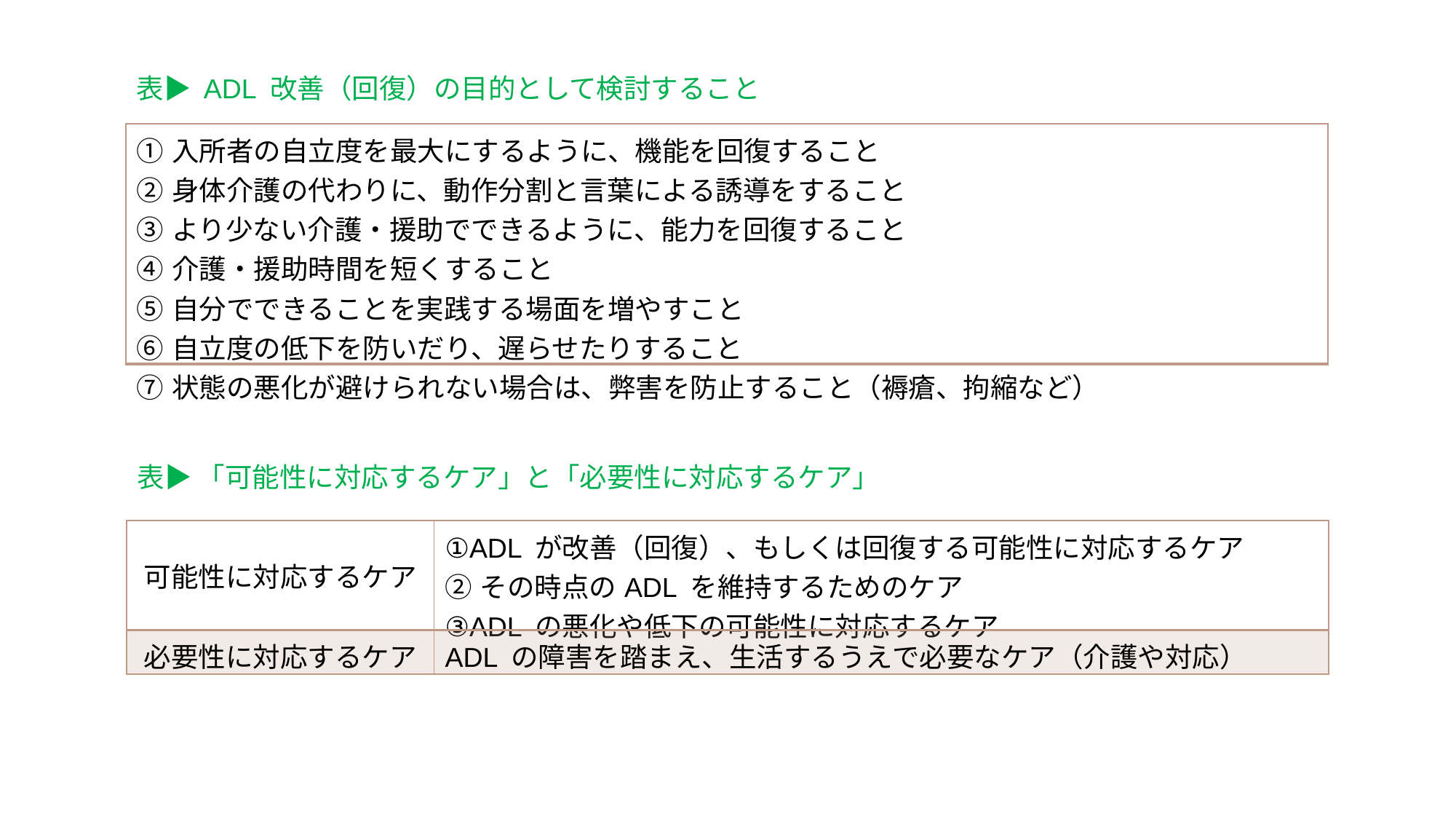

表▶ ADL 改善（回復）の目的として検討すること
| ①入所者の自立度を最大にするように、機能を回復すること ②身体介護の代わりに、動作分割と言葉による誘導をすること ③より少ない介護・援助でできるように、能力を回復すること ④介護・援助時間を短くすること ⑤自分でできることを実践する場面を増やすこと ⑥自立度の低下を防いだり、遅らせたりすること ⑦状態の悪化が避けられない場合は、弊害を防止すること（褥瘡、拘縮など） |
| --- |
表▶ 「可能性に対応するケア」と「必要性に対応するケア」
| 可能性に対応するケア | ①ADL が改善（回復）、もしくは回復する可能性に対応するケア ②その時点のADL を維持するためのケア ③ADL の悪化や低下の可能性に対応するケア |
| --- | --- |
| 必要性に対応するケア | ADL の障害を踏まえ、生活するうえで必要なケア（介護や対応） |